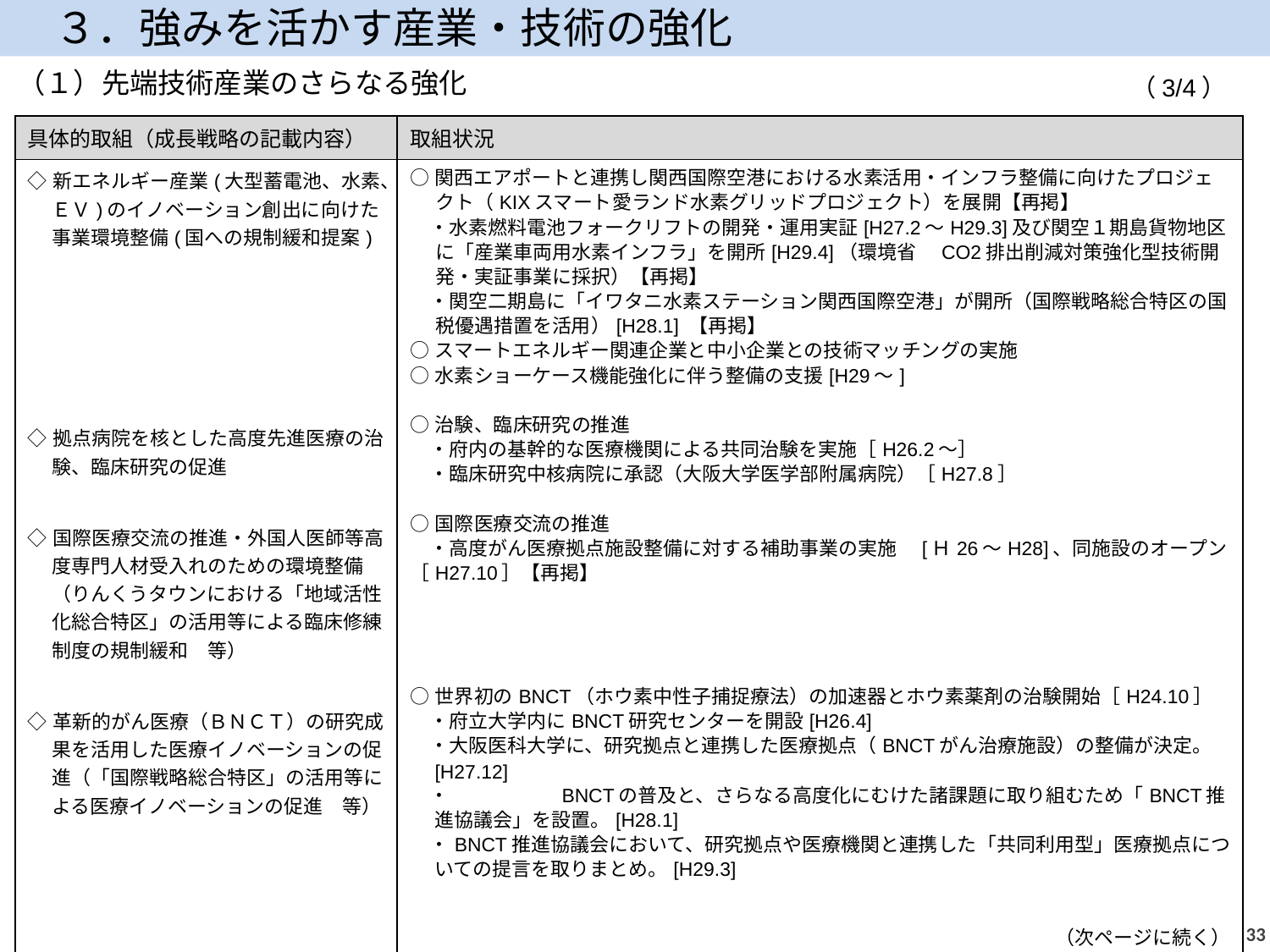

３．強みを活かす産業・技術の強化
（１）先端技術産業のさらなる強化
（3/4）
| 具体的取組（成長戦略の記載内容） | 取組状況 |
| --- | --- |
| ◇新エネルギー産業(大型蓄電池、水素、ＥＶ)のイノベーション創出に向けた事業環境整備(国への規制緩和提案) ◇拠点病院を核とした高度先進医療の治験、臨床研究の促進 ◇国際医療交流の推進・外国人医師等高度専門人材受入れのための環境整備（りんくうタウンにおける「地域活性化総合特区」の活用等による臨床修練制度の規制緩和　等） ◇革新的がん医療（ＢＮＣＴ）の研究成果を活用した医療イノベーションの促進（「国際戦略総合特区」の活用等による医療イノベーションの促進　等） | ○関西エアポートと連携し関西国際空港における水素活用・インフラ整備に向けたプロジェクト（KIXスマート愛ランド水素グリッドプロジェクト）を展開【再掲】 　・水素燃料電池フォークリフトの開発・運用実証[H27.2～H29.3]及び関空１期島貨物地区に「産業車両用水素インフラ」を開所[H29.4]（環境省　CO2排出削減対策強化型技術開発・実証事業に採択）【再掲】 　・関空二期島に「イワタニ水素ステーション関西国際空港」が開所（国際戦略総合特区の国税優遇措置を活用）[H28.1] 【再掲】 ○スマートエネルギー関連企業と中小企業との技術マッチングの実施 ○水素ショーケース機能強化に伴う整備の支援[H29～] ○治験、臨床研究の推進 　・府内の基幹的な医療機関による共同治験を実施［H26.2～］ 　・臨床研究中核病院に承認（大阪大学医学部附属病院）［H27.8］ ○国際医療交流の推進 　・高度がん医療拠点施設整備に対する補助事業の実施　[Ｈ26～H28]、同施設のオープン［H27.10］【再掲】 ○世界初のBNCT（ホウ素中性子捕捉療法）の加速器とホウ素薬剤の治験開始［H24.10］ 　・府立大学内にBNCT研究センターを開設[H26.4] 　・大阪医科大学に、研究拠点と連携した医療拠点（BNCTがん治療施設）の整備が決定。[H27.12] 　・ BNCTの普及と、さらなる高度化にむけた諸課題に取り組むため「BNCT推進協議会」を設置。[H28.1] 　・BNCT推進協議会において、研究拠点や医療機関と連携した「共同利用型」医療拠点についての提言を取りまとめ。[H29.3] （次ページに続く） |
33